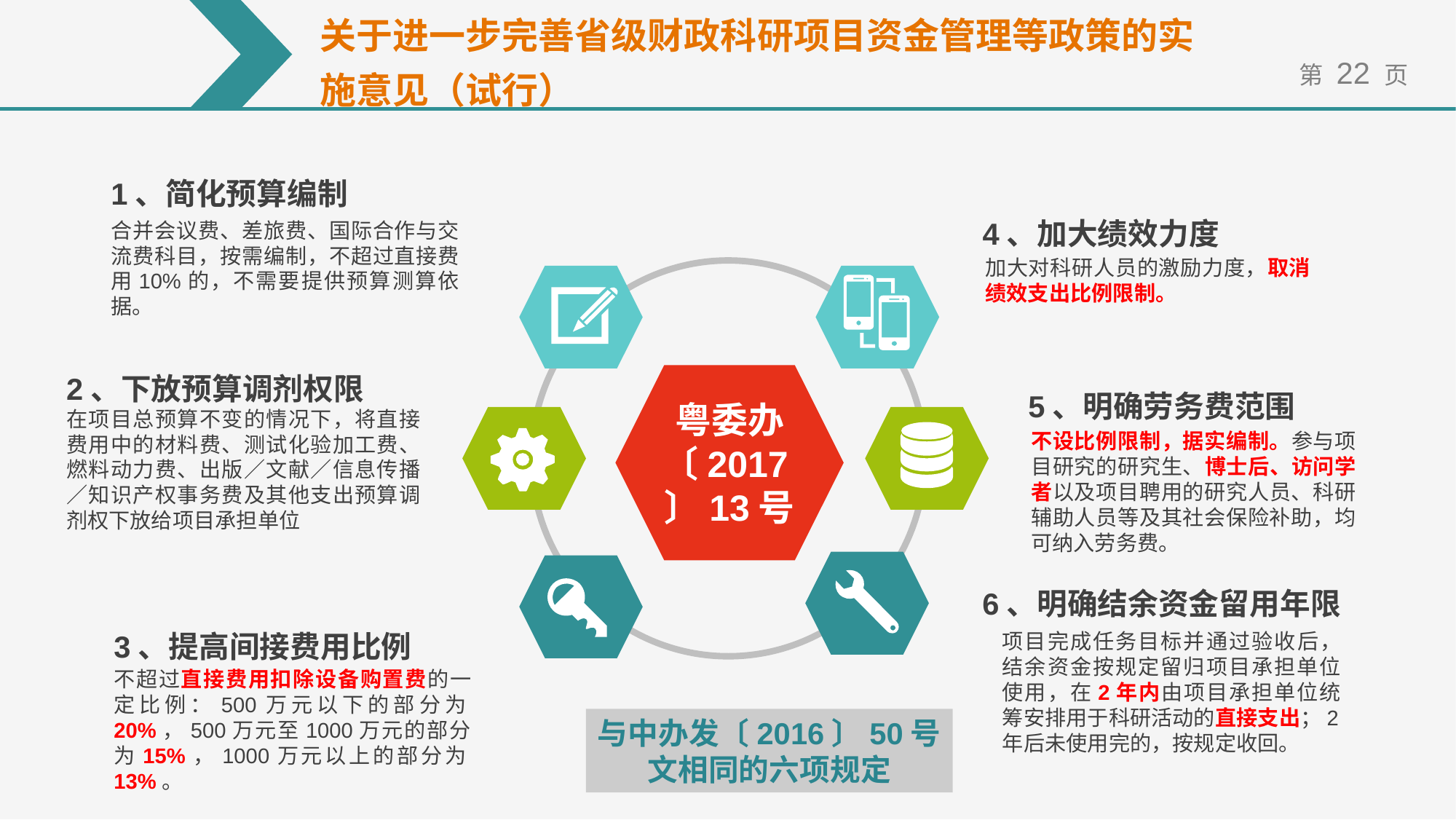

关于进一步完善省级财政科研项目资金管理等政策的实施意见（试行）

1、简化预算编制
合并会议费、差旅费、国际合作与交流费科目，按需编制，不超过直接费用10%的，不需要提供预算测算依据。
4、加大绩效力度
加大对科研人员的激励力度，取消绩效支出比例限制。

2、下放预算调剂权限
在项目总预算不变的情况下，将直接费用中的材料费、测试化验加工费、燃料动力费、出版／文献／信息传播／知识产权事务费及其他支出预算调剂权下放给项目承担单位
粤委办〔2017〕13号
5、明确劳务费范围
不设比例限制，据实编制。参与项目研究的研究生、博士后、访问学者以及项目聘用的研究人员、科研辅助人员等及其社会保险补助，均可纳入劳务费。

6、明确结余资金留用年限
项目完成任务目标并通过验收后，结余资金按规定留归项目承担单位使用，在2年内由项目承担单位统筹安排用于科研活动的直接支出；2年后未使用完的，按规定收回。
3、提高间接费用比例
不超过直接费用扣除设备购置费的一定比例：500万元以下的部分为20%，500万元至1000万元的部分为15%，1000万元以上的部分为13%。
与中办发〔2016〕50号文相同的六项规定